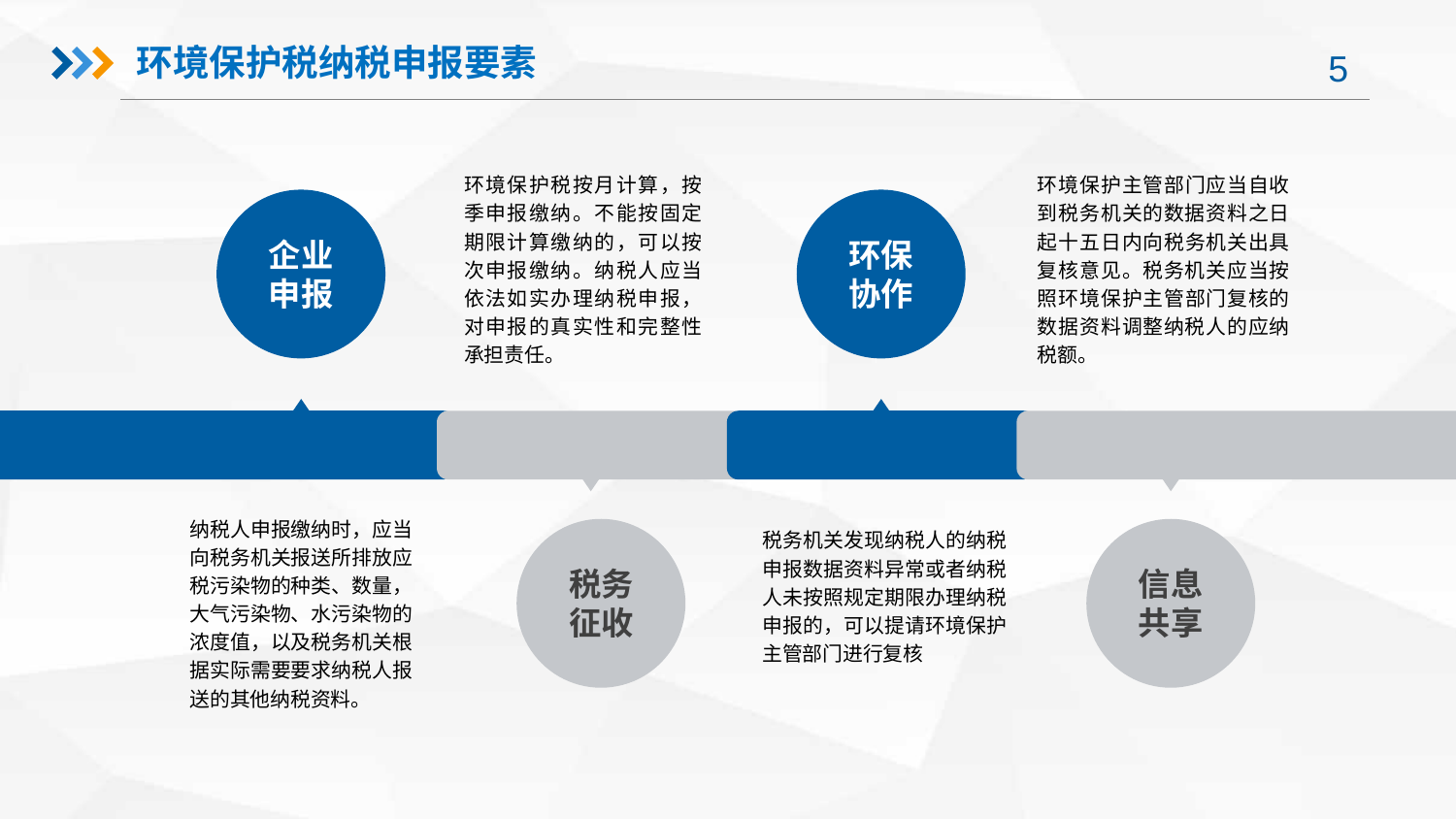

环境保护税纳税申报要素
环境保护税按月计算，按季申报缴纳。不能按固定期限计算缴纳的，可以按次申报缴纳。纳税人应当依法如实办理纳税申报，对申报的真实性和完整性承担责任。
环境保护主管部门应当自收到税务机关的数据资料之日起十五日内向税务机关出具复核意见。税务机关应当按照环境保护主管部门复核的数据资料调整纳税人的应纳税额。

企业申报
环保协作

纳税人申报缴纳时，应当向税务机关报送所排放应税污染物的种类、数量，大气污染物、水污染物的浓度值，以及税务机关根据实际需要要求纳税人报送的其他纳税资料。

税务机关发现纳税人的纳税申报数据资料异常或者纳税人未按照规定期限办理纳税申报的，可以提请环境保护主管部门进行复核
税务征收
信息共享